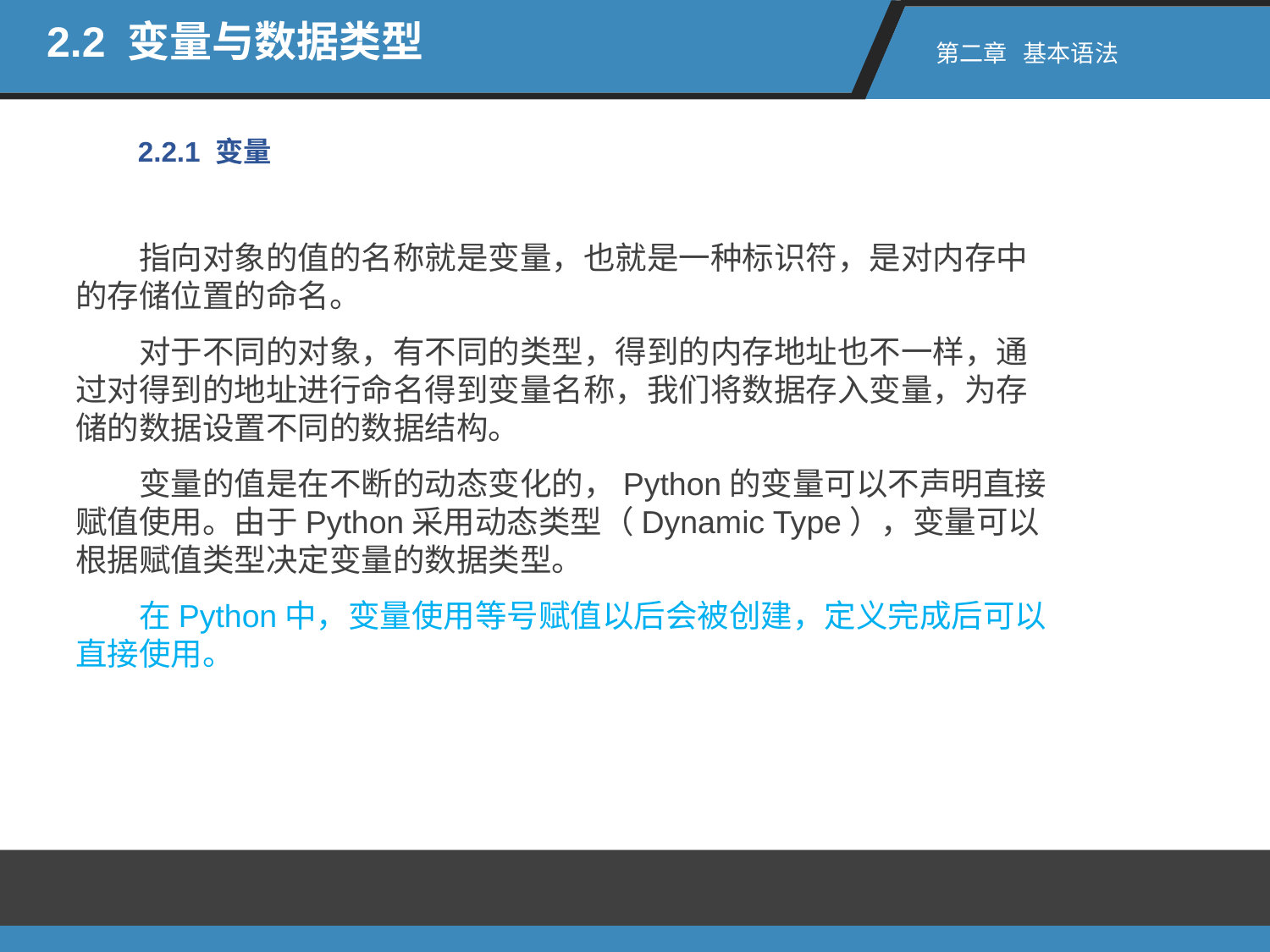

2.2 变量与数据类型
第二章   基本语法
2.2.1 变量
指向对象的值的名称就是变量，也就是一种标识符，是对内存中的存储位置的命名。
对于不同的对象，有不同的类型，得到的内存地址也不一样，通过对得到的地址进行命名得到变量名称，我们将数据存入变量，为存储的数据设置不同的数据结构。
变量的值是在不断的动态变化的，Python的变量可以不声明直接赋值使用。由于Python采用动态类型（Dynamic Type），变量可以根据赋值类型决定变量的数据类型。
在Python中，变量使用等号赋值以后会被创建，定义完成后可以直接使用。